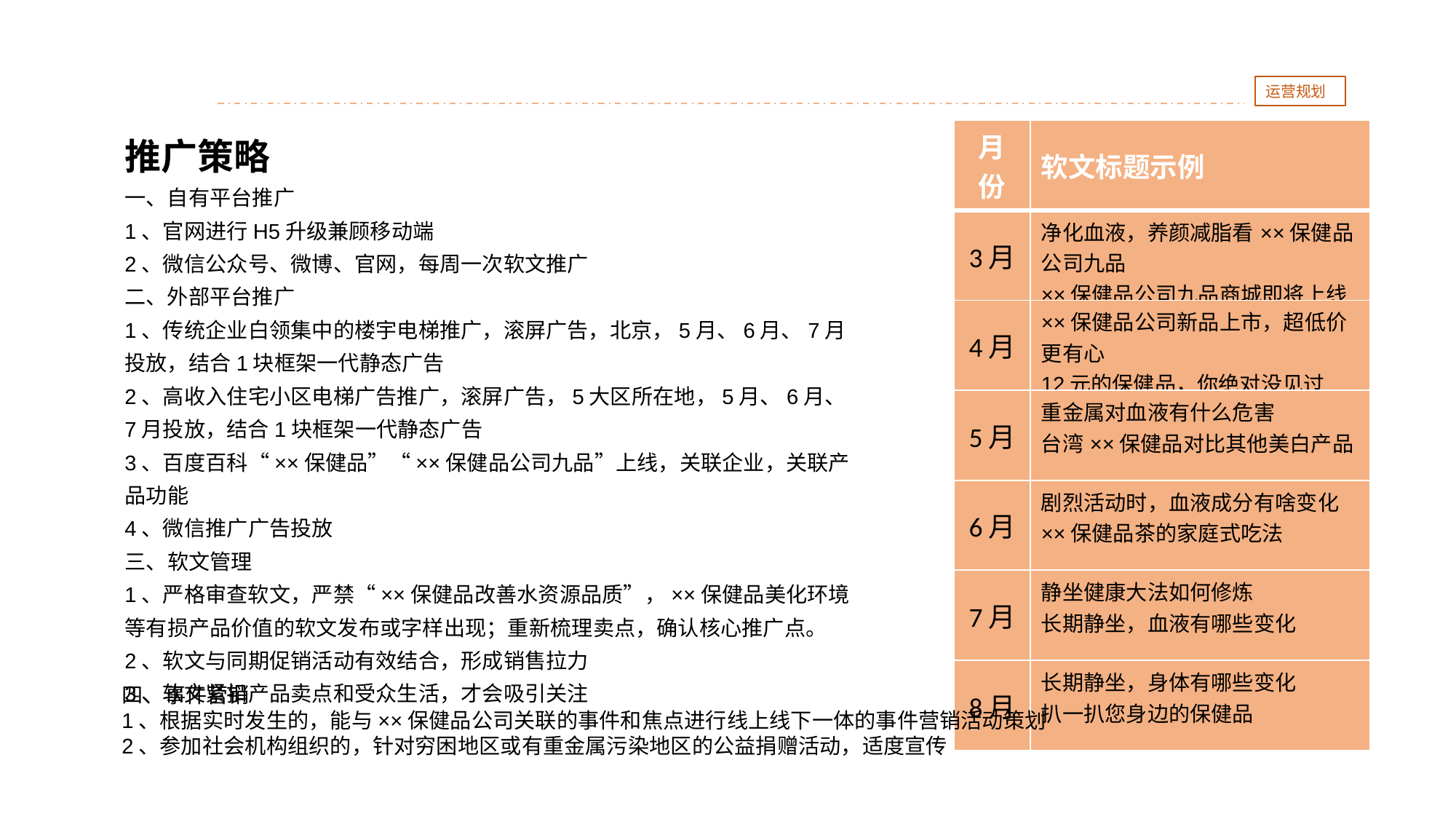

运营规划
推广策略
一、自有平台推广
1、官网进行H5升级兼顾移动端
2、微信公众号、微博、官网，每周一次软文推广
二、外部平台推广
1、传统企业白领集中的楼宇电梯推广，滚屏广告，北京，5月、6月、7月投放，结合1块框架一代静态广告
2、高收入住宅小区电梯广告推广，滚屏广告，5大区所在地，5月、6月、7月投放，结合1块框架一代静态广告
3、百度百科“××保健品”“××保健品公司九品”上线，关联企业，关联产品功能
4、微信推广广告投放
三、软文管理
1、严格审查软文，严禁“××保健品改善水资源品质”，××保健品美化环境等有损产品价值的软文发布或字样出现；重新梳理卖点，确认核心推广点。
2、软文与同期促销活动有效结合，形成销售拉力
3、软文紧扣产品卖点和受众生活，才会吸引关注
| 月份 | 软文标题示例 |
| --- | --- |
| 3月 | 净化血液，养颜减脂看××保健品公司九品 ××保健品公司九品商城即将上线 |
| 4月 | ××保健品公司新品上市，超低价更有心 12元的保健品，你绝对没见过 |
| 5月 | 重金属对血液有什么危害 台湾××保健品对比其他美白产品 |
| 6月 | 剧烈活动时，血液成分有啥变化 ××保健品茶的家庭式吃法 |
| 7月 | 静坐健康大法如何修炼 长期静坐，血液有哪些变化 |
| 8月 | 长期静坐，身体有哪些变化 扒一扒您身边的保健品 |
四、事件营销
1、根据实时发生的，能与××保健品公司关联的事件和焦点进行线上线下一体的事件营销活动策划
2、参加社会机构组织的，针对穷困地区或有重金属污染地区的公益捐赠活动，适度宣传